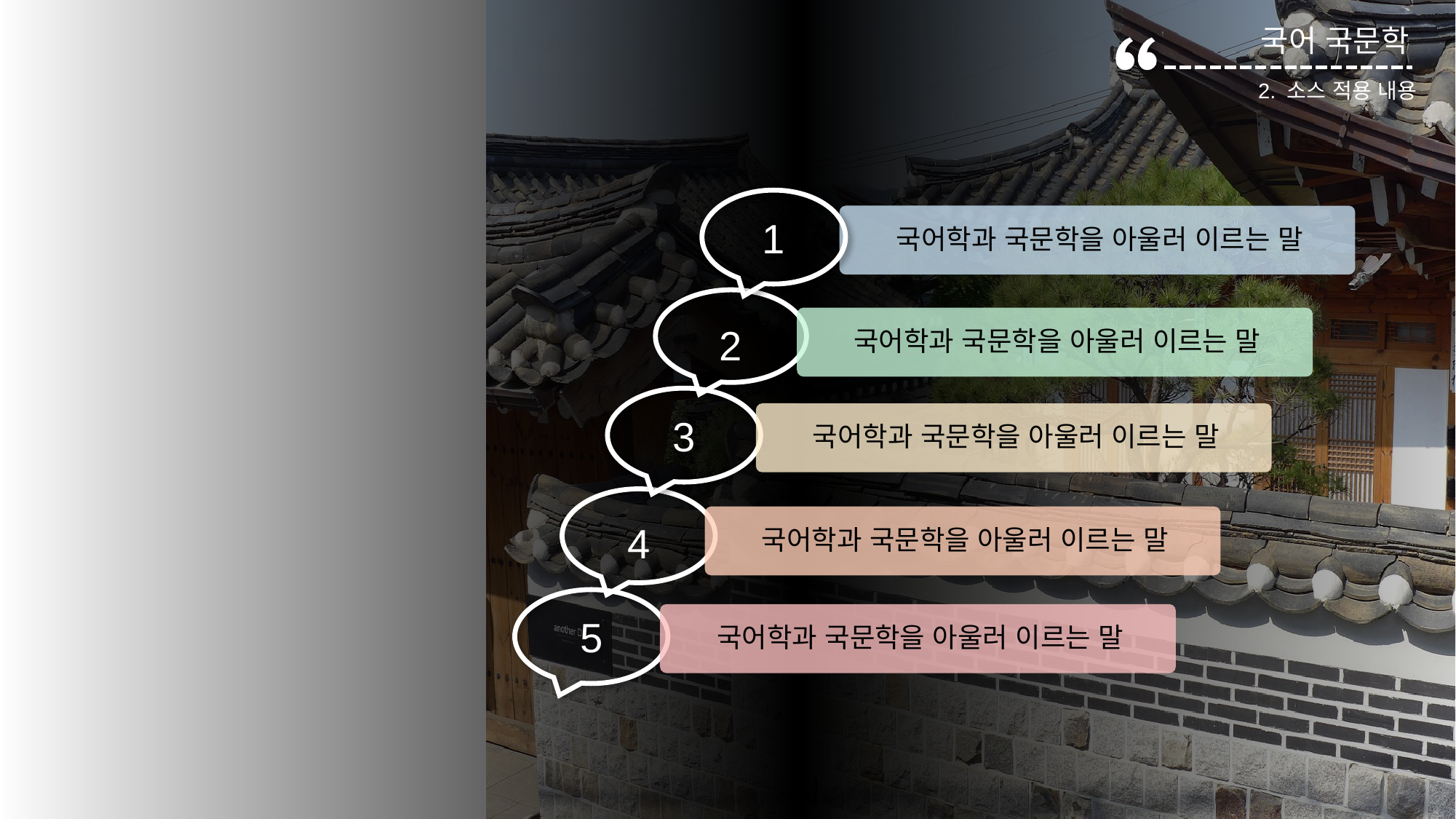

국어 국문학

2. 소스 적용 내용
1

국어학과 국문학을 아울러 이르는 말

2

국어학과 국문학을 아울러 이르는 말
3

국어학과 국문학을 아울러 이르는 말

4

국어학과 국문학을 아울러 이르는 말
5

국어학과 국문학을 아울러 이르는 말